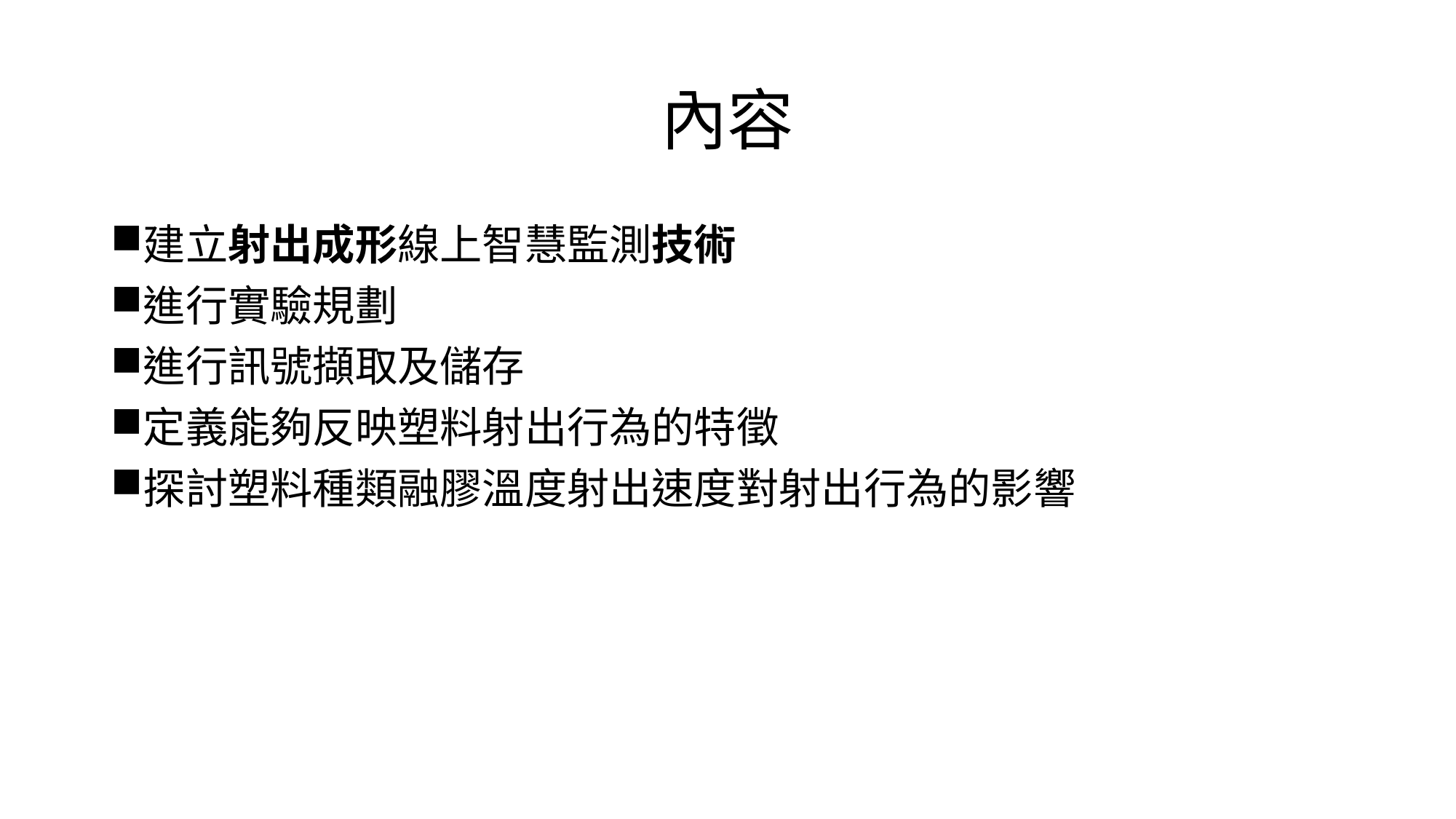

# 內容
建立射出成形線上智慧監測技術
進行實驗規劃
進行訊號擷取及儲存
定義能夠反映塑料射出行為的特徵
探討塑料種類融膠溫度射出速度對射出行為的影響